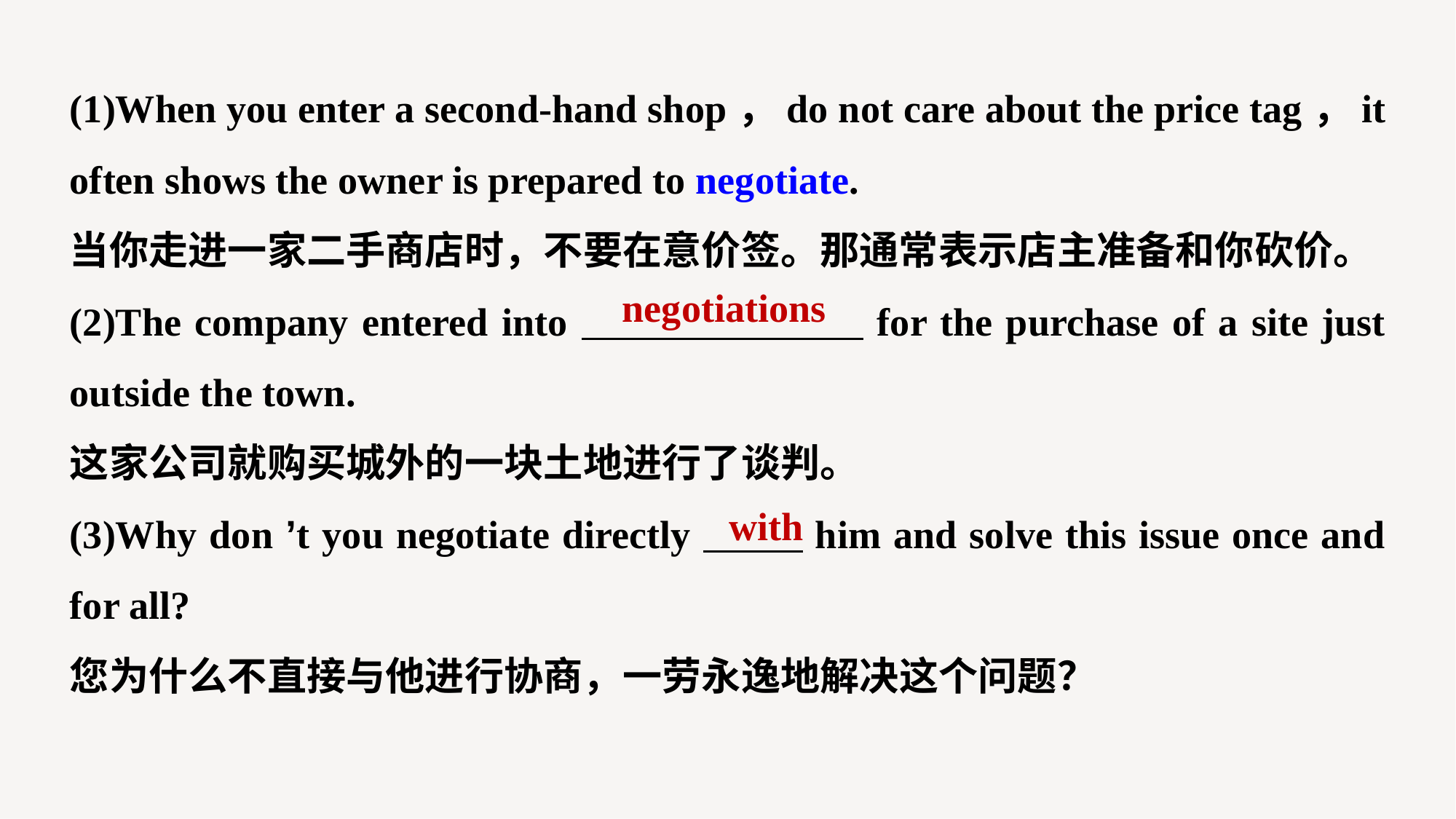

(1)When you enter a second-hand shop，do not care about the price tag，it often shows the owner is prepared to negotiate.
当你走进一家二手商店时，不要在意价签。那通常表示店主准备和你砍价。
(2)The company entered into                       for the purchase of a site just outside the town.
这家公司就购买城外的一块土地进行了谈判。
(3)Why don ’t you negotiate directly          him and solve this issue once and for all?
您为什么不直接与他进行协商，一劳永逸地解决这个问题？
negotiations
with